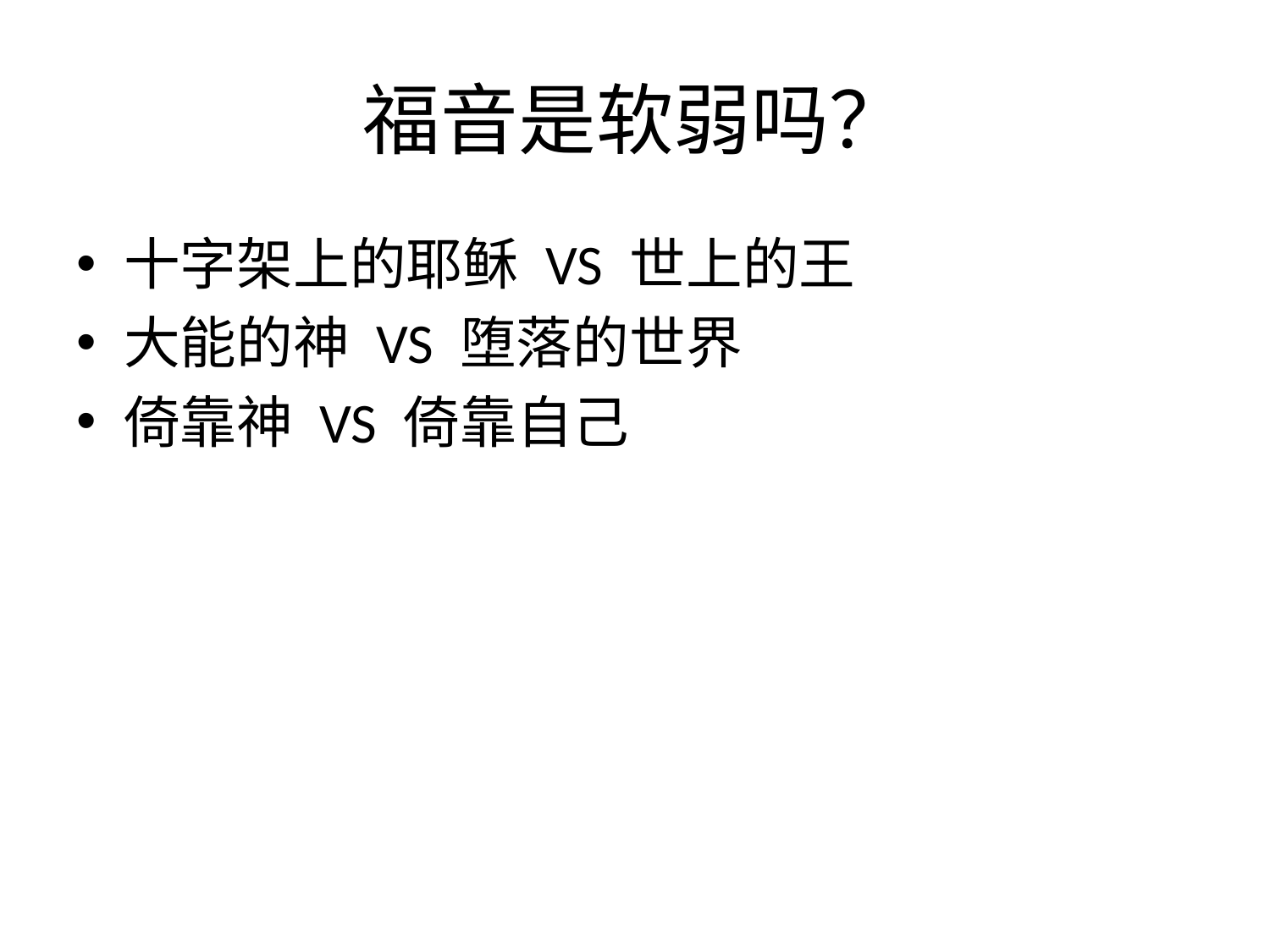

# 福音是软弱吗？
十字架上的耶稣 VS 世上的王
大能的神 VS 堕落的世界
倚靠神 VS 倚靠自己